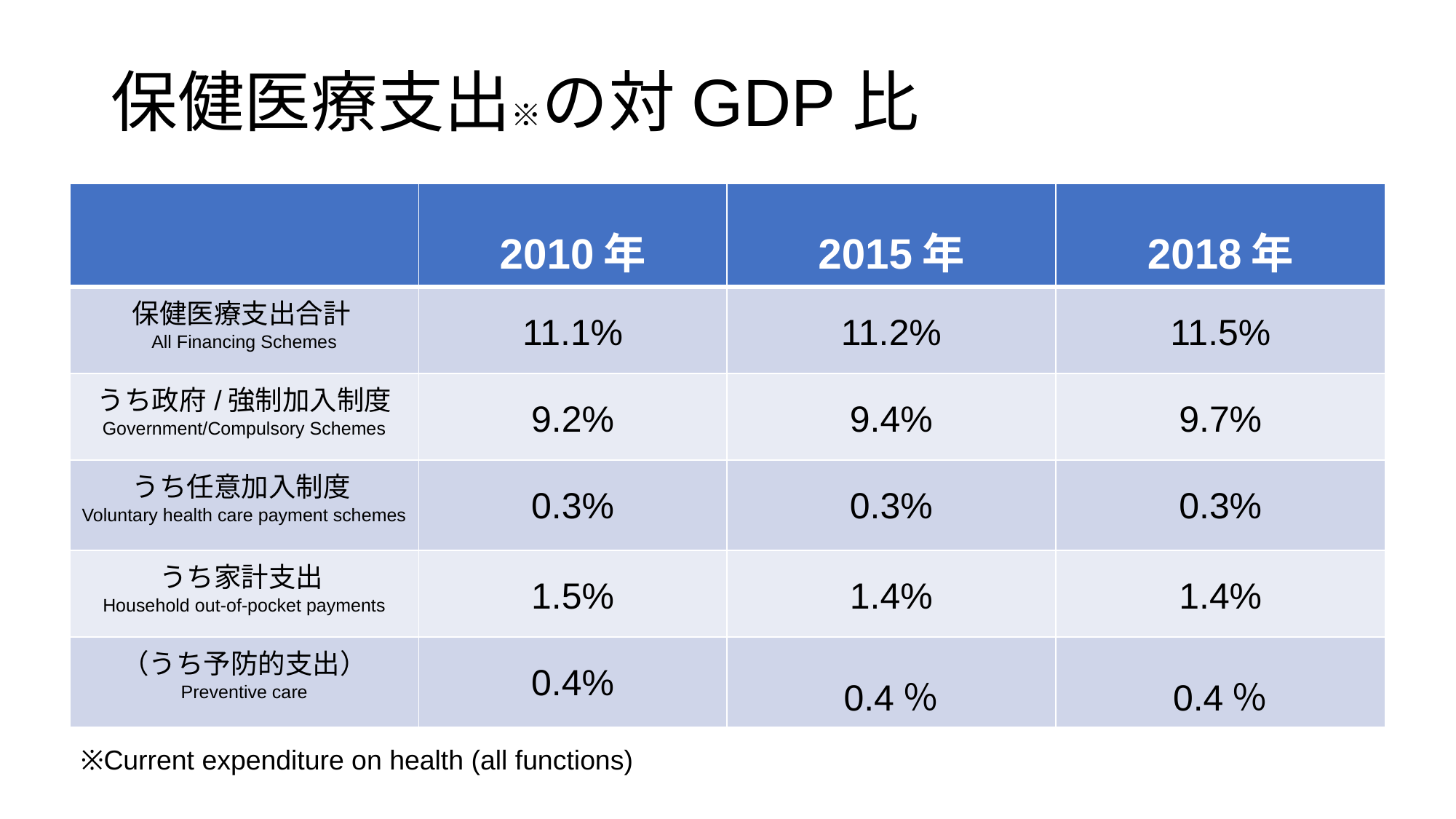

# 保健医療支出※の対GDP比
|  | 2010年 | 2015年 | 2018年 |
| --- | --- | --- | --- |
| 保健医療支出合計 All Financing Schemes | 11.1% | 11.2% | 11.5% |
| うち政府/強制加入制度 Government/Compulsory Schemes | 9.2% | 9.4% | 9.7% |
| うち任意加入制度 Voluntary health care payment schemes | 0.3% | 0.3% | 0.3% |
| うち家計支出 Household out-of-pocket payments | 1.5% | 1.4% | 1.4% |
| （うち予防的支出） Preventive care | 0.4% | 0.4％ | 0.4％ |
※Current expenditure on health (all functions)